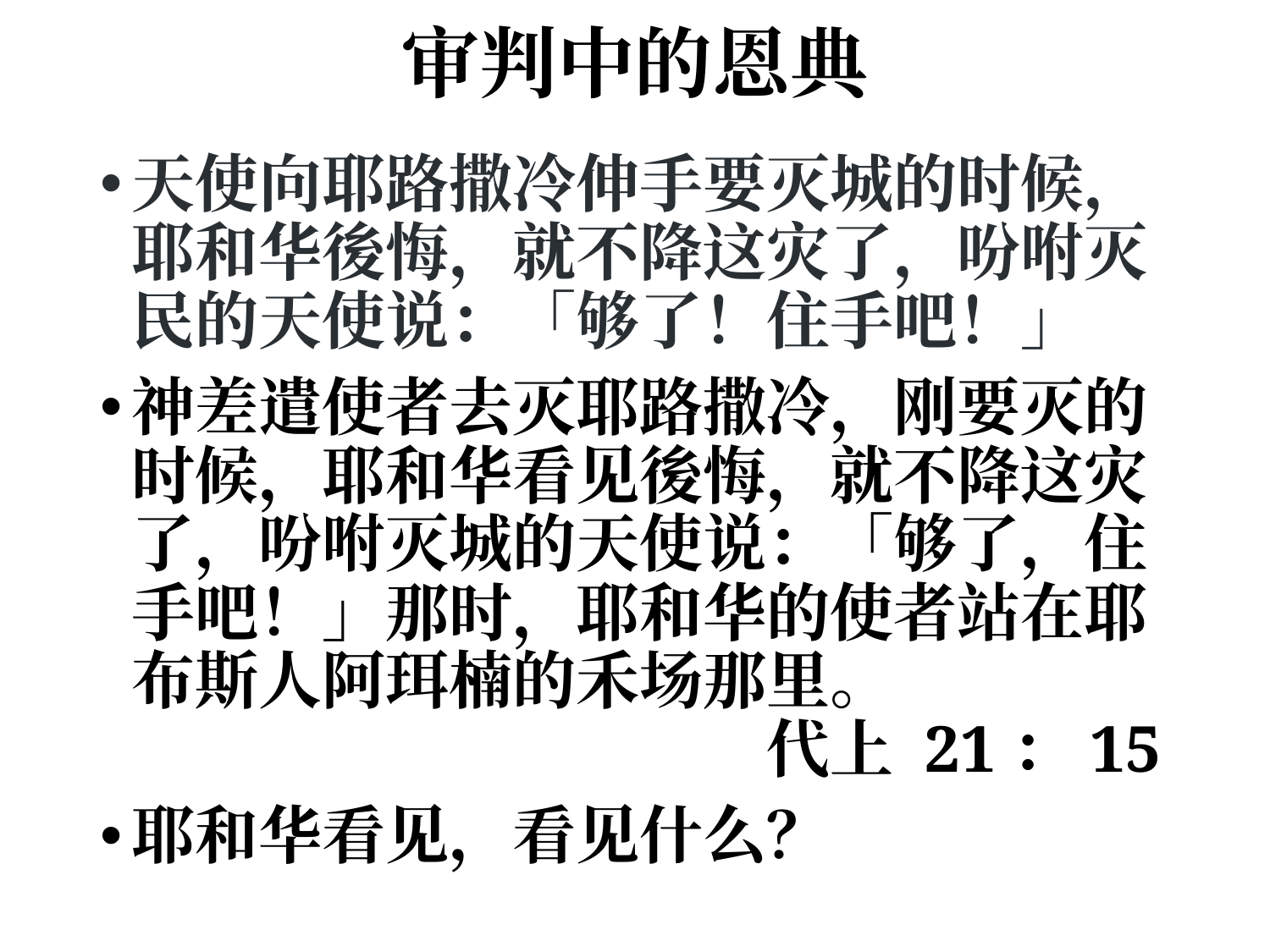

# 审判中的恩典
天使向耶路撒冷伸手要灭城的时候，耶和华後悔，就不降这灾了，吩咐灭民的天使说：「够了！住手吧！」
神差遣使者去灭耶路撒冷，刚要灭的时候，耶和华看见後悔，就不降这灾了，吩咐灭城的天使说：「够了，住手吧！」那时，耶和华的使者站在耶布斯人阿珥楠的禾场那里。 							代上 21：15
耶和华看见，看见什么？